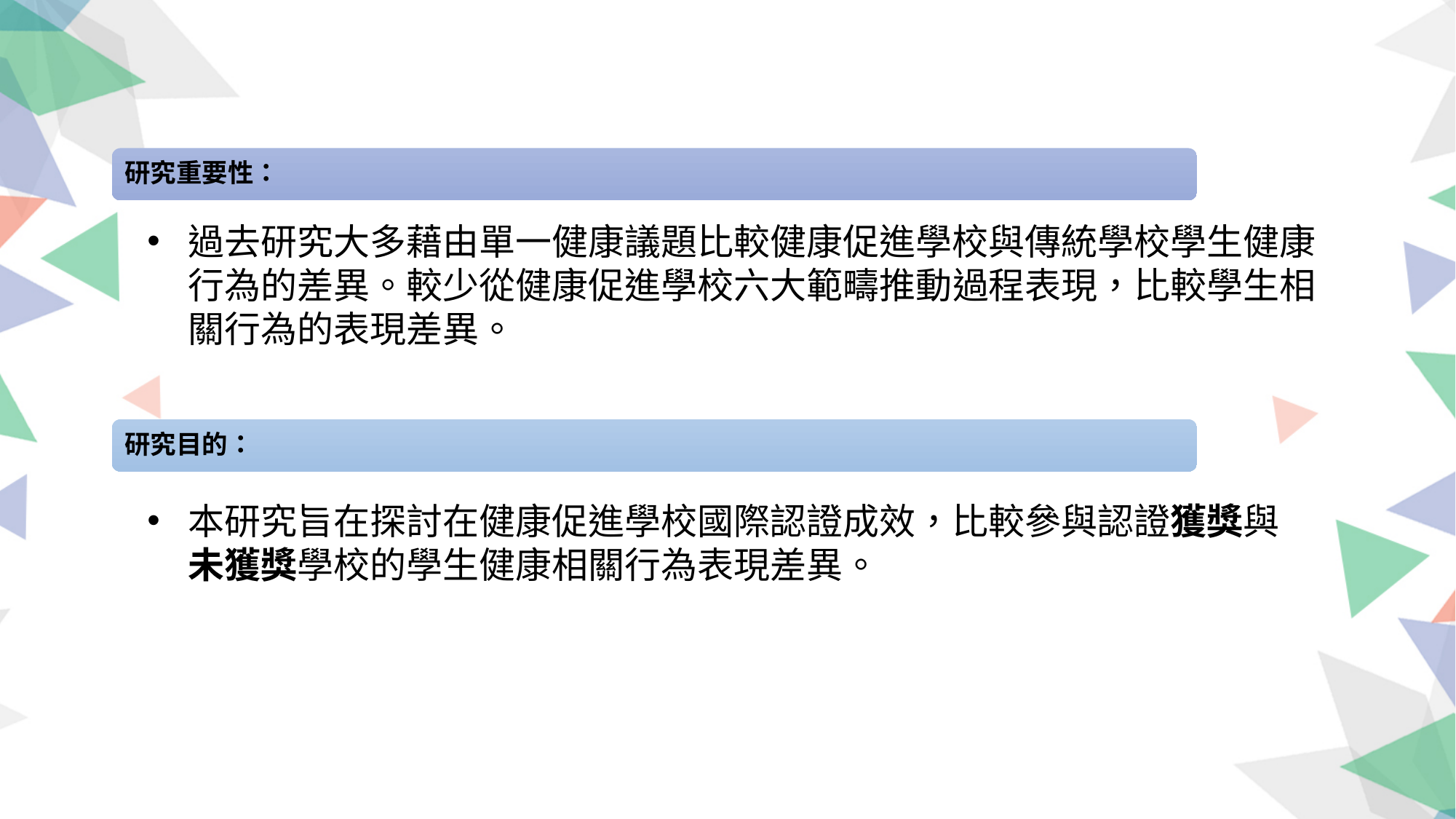

研究重要性：
過去研究大多藉由單一健康議題比較健康促進學校與傳統學校學生健康行為的差異。較少從健康促進學校六大範疇推動過程表現，比較學生相關行為的表現差異。

研究目的：

本研究旨在探討在健康促進學校國際認證成效，比較參與認證獲獎與未獲獎學校的學生健康相關行為表現差異。